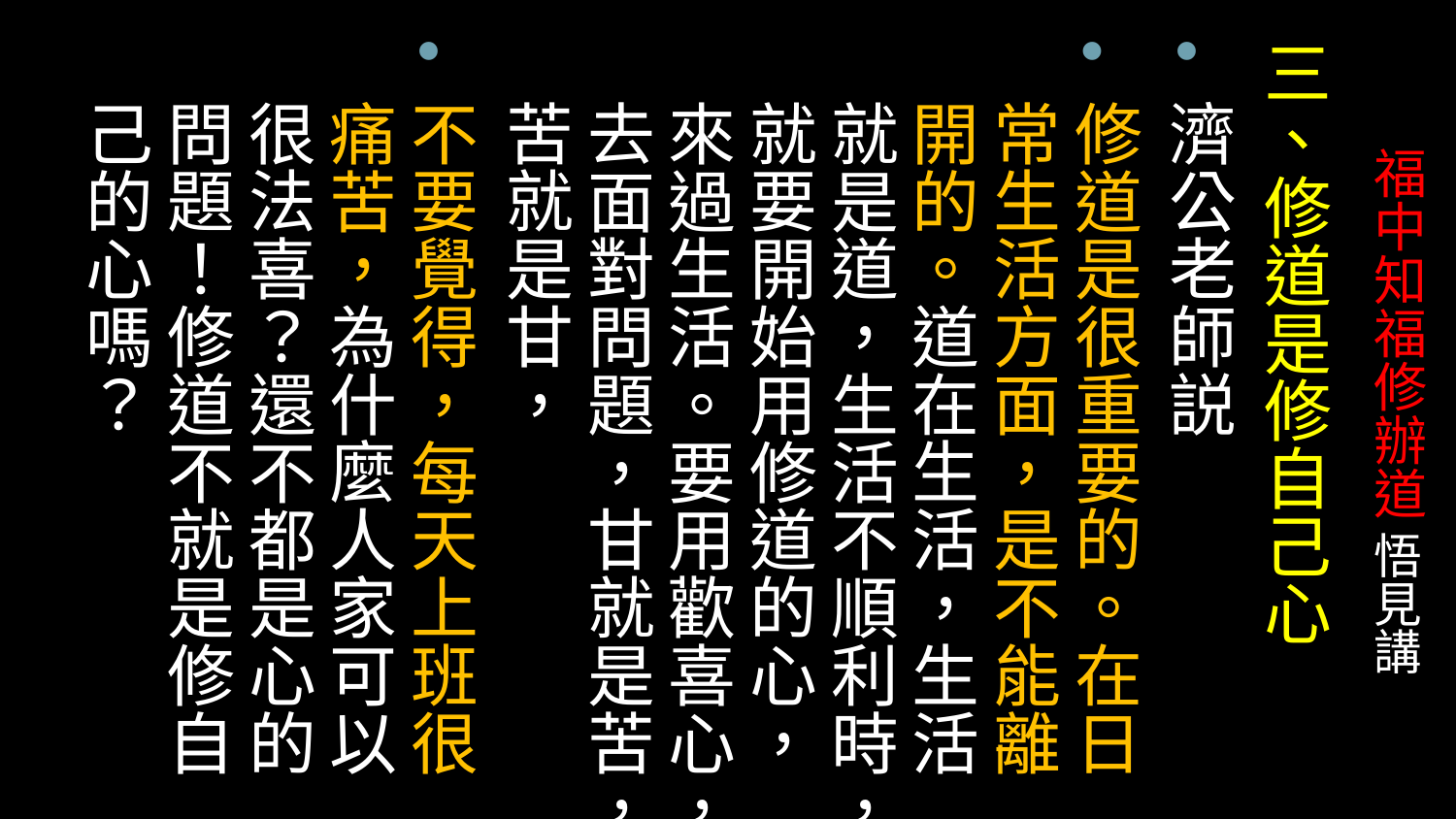

三、修道是修自己心
濟公老師説
修道是很重要的。在日常生活方面，是不能離開的。道在生活，生活就是道，生活不順利時，就要開始用修道的心，來過生活。要用歡喜心，去面對問題，甘就是苦，苦就是甘，
不要覺得，每天上班很痛苦，為什麼人家可以很法喜？還不都是心的問題！修道不就是修自己的心嗎？

# 福中知福修辦道 悟見講